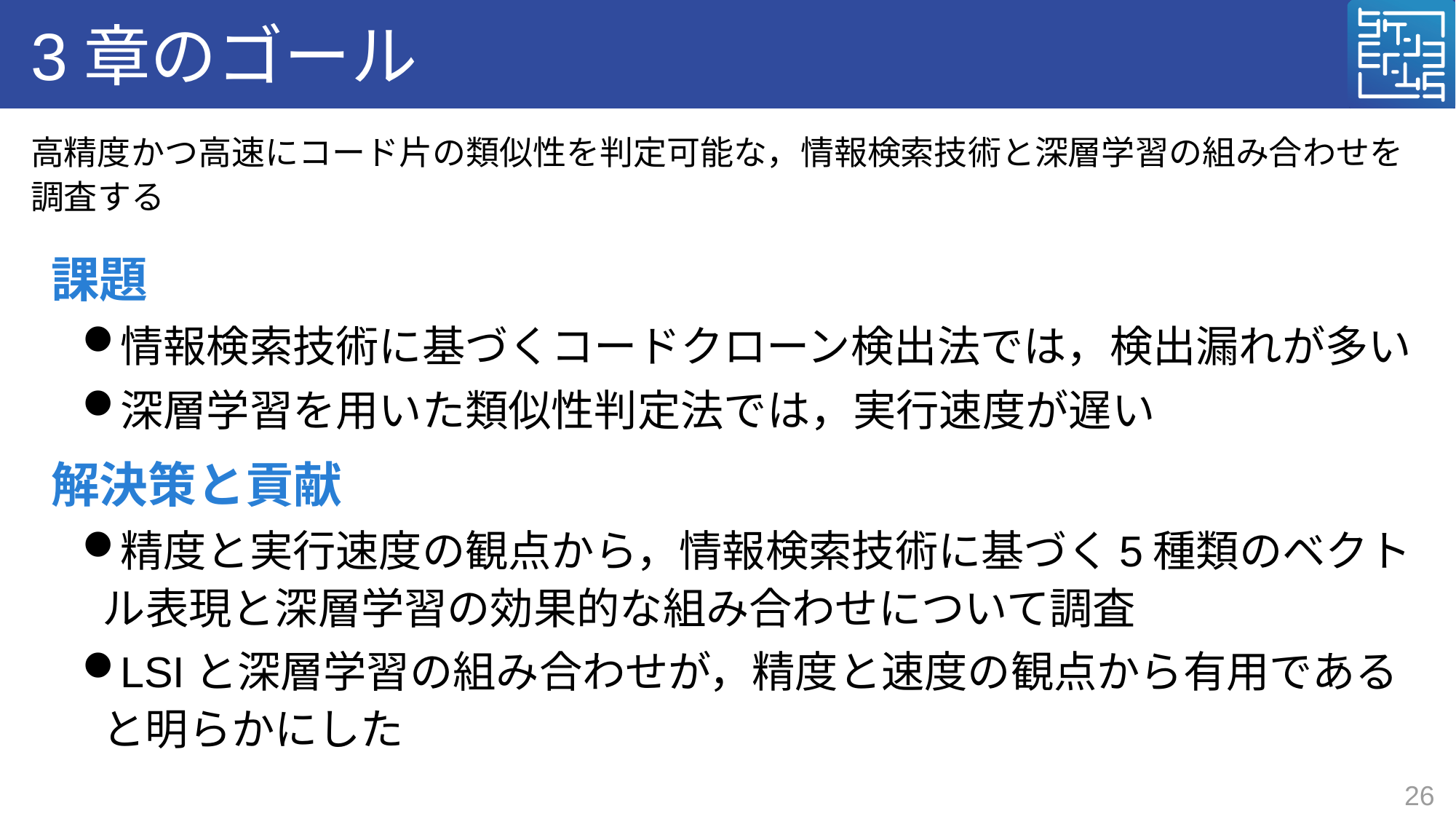

# 3章のゴール
高精度かつ高速にコード片の類似性を判定可能な，情報検索技術と深層学習の組み合わせを調査する
課題
情報検索技術に基づくコードクローン検出法では，検出漏れが多い
深層学習を用いた類似性判定法では，実行速度が遅い
解決策と貢献
精度と実行速度の観点から，情報検索技術に基づく5種類のベクトル表現と深層学習の効果的な組み合わせについて調査
LSIと深層学習の組み合わせが，精度と速度の観点から有用であると明らかにした

26